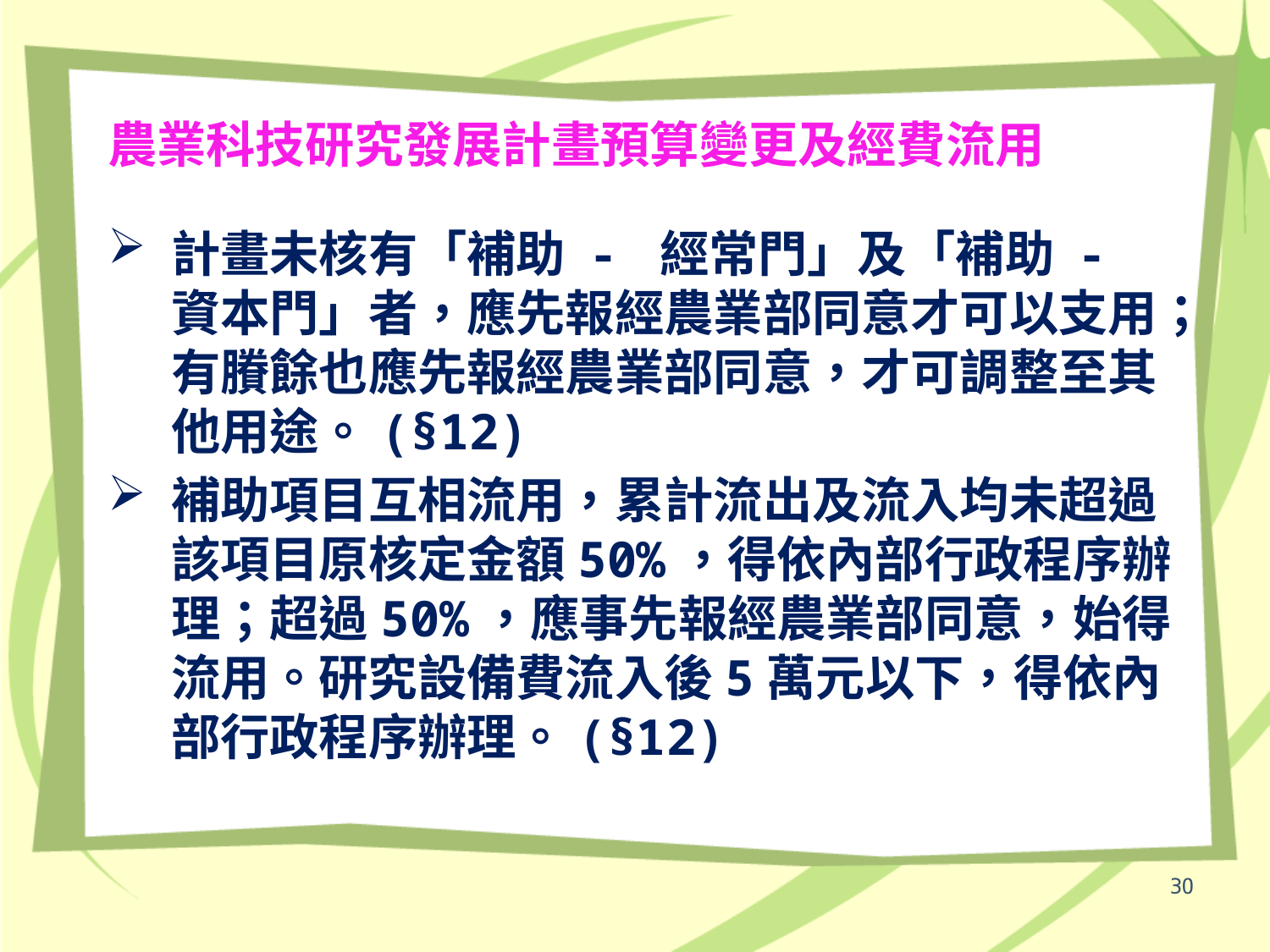

# 農業科技研究發展計畫預算變更及經費流用
計畫未核有「補助 - 經常門」及「補助 - 資本門」者，應先報經農業部同意才可以支用；有賸餘也應先報經農業部同意，才可調整至其他用途。(§12)
補助項目互相流用，累計流出及流入均未超過該項目原核定金額50%，得依內部行政程序辦理；超過50%，應事先報經農業部同意，始得流用。研究設備費流入後5萬元以下，得依內部行政程序辦理。(§12)

30